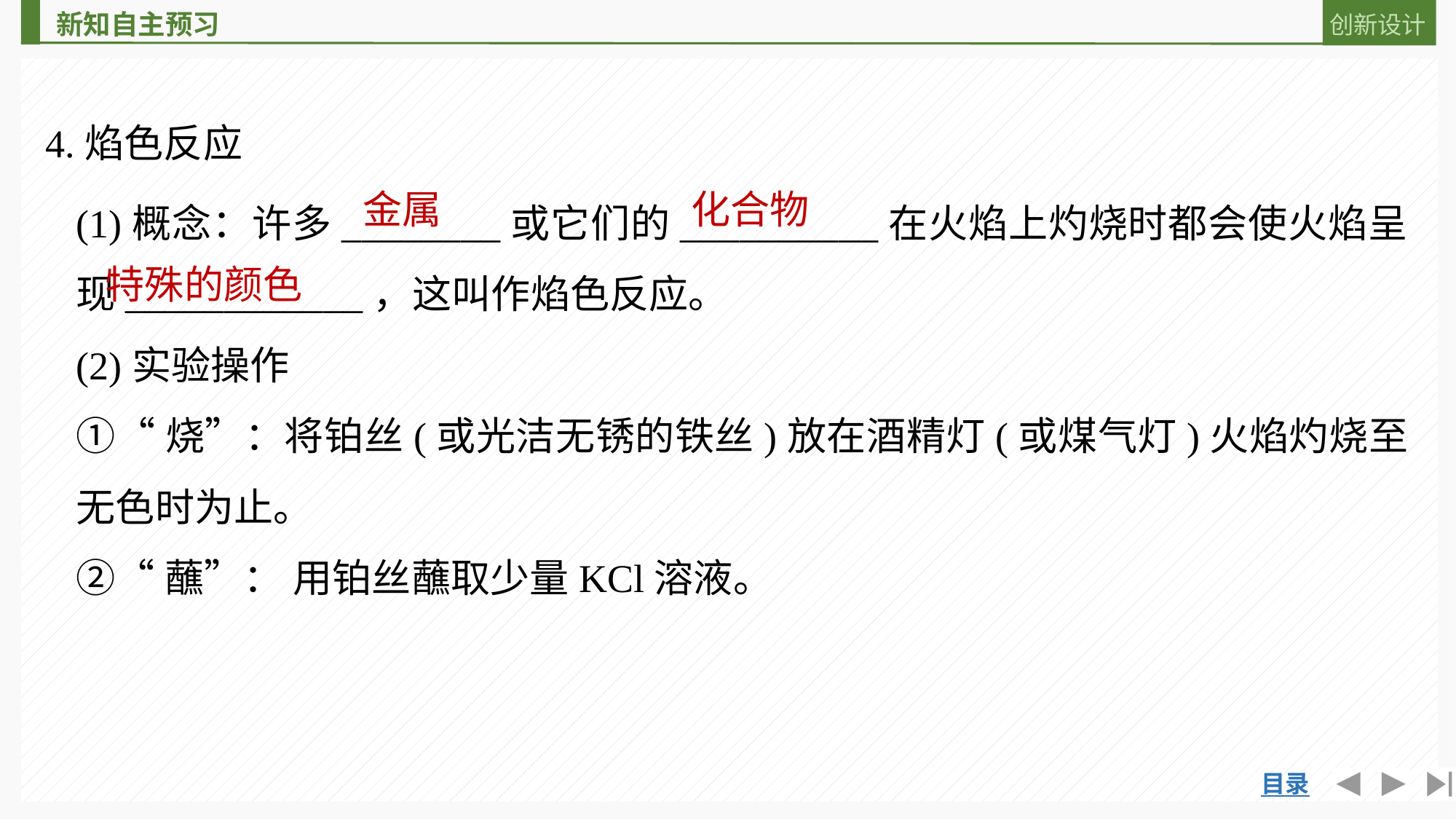

4.焰色反应
(1)概念：许多________或它们的__________在火焰上灼烧时都会使火焰呈现____________，这叫作焰色反应。
(2)实验操作
①“烧”：将铂丝(或光洁无锈的铁丝)放在酒精灯(或煤气灯)火焰灼烧至无色时为止。
②“蘸”： 用铂丝蘸取少量KCl溶液。
金属
化合物
特殊的颜色